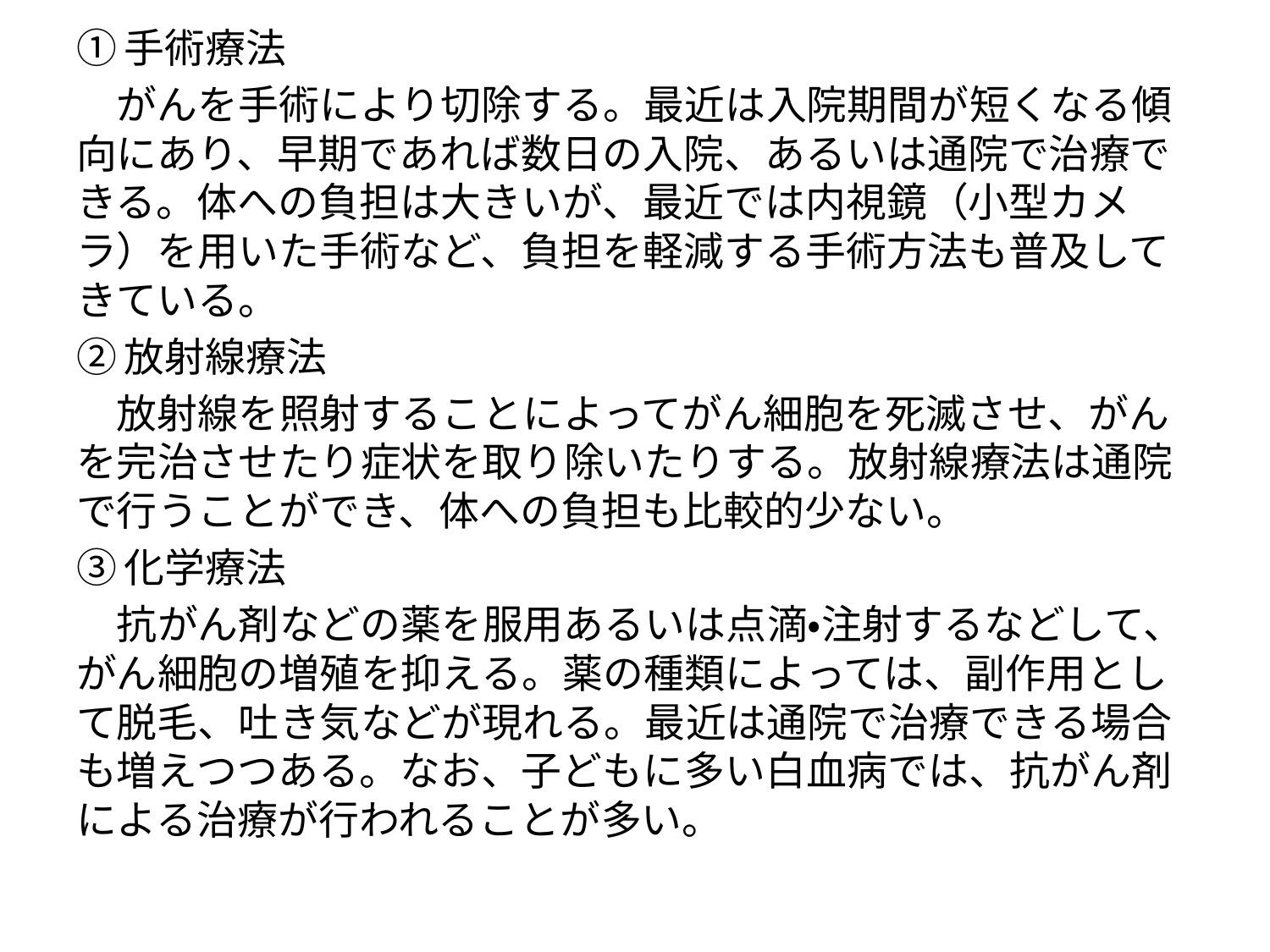

①手術療法
　がんを手術により切除する。最近は入院期間が短くなる傾向にあり、早期であれば数日の入院、あるいは通院で治療できる。体への負担は大きいが、最近では内視鏡（小型カメラ）を用いた手術など、負担を軽減する手術方法も普及してきている。
②放射線療法
　放射線を照射することによってがん細胞を死滅させ、がんを完治させたり症状を取り除いたりする。放射線療法は通院で行うことができ、体への負担も比較的少ない。
③化学療法
　抗がん剤などの薬を服用あるいは点滴・注射するなどして、がん細胞の増殖を抑える。薬の種類によっては、副作用として脱毛、吐き気などが現れる。最近は通院で治療できる場合も増えつつある。なお、子どもに多い白血病では、抗がん剤による治療が行われることが多い。
#